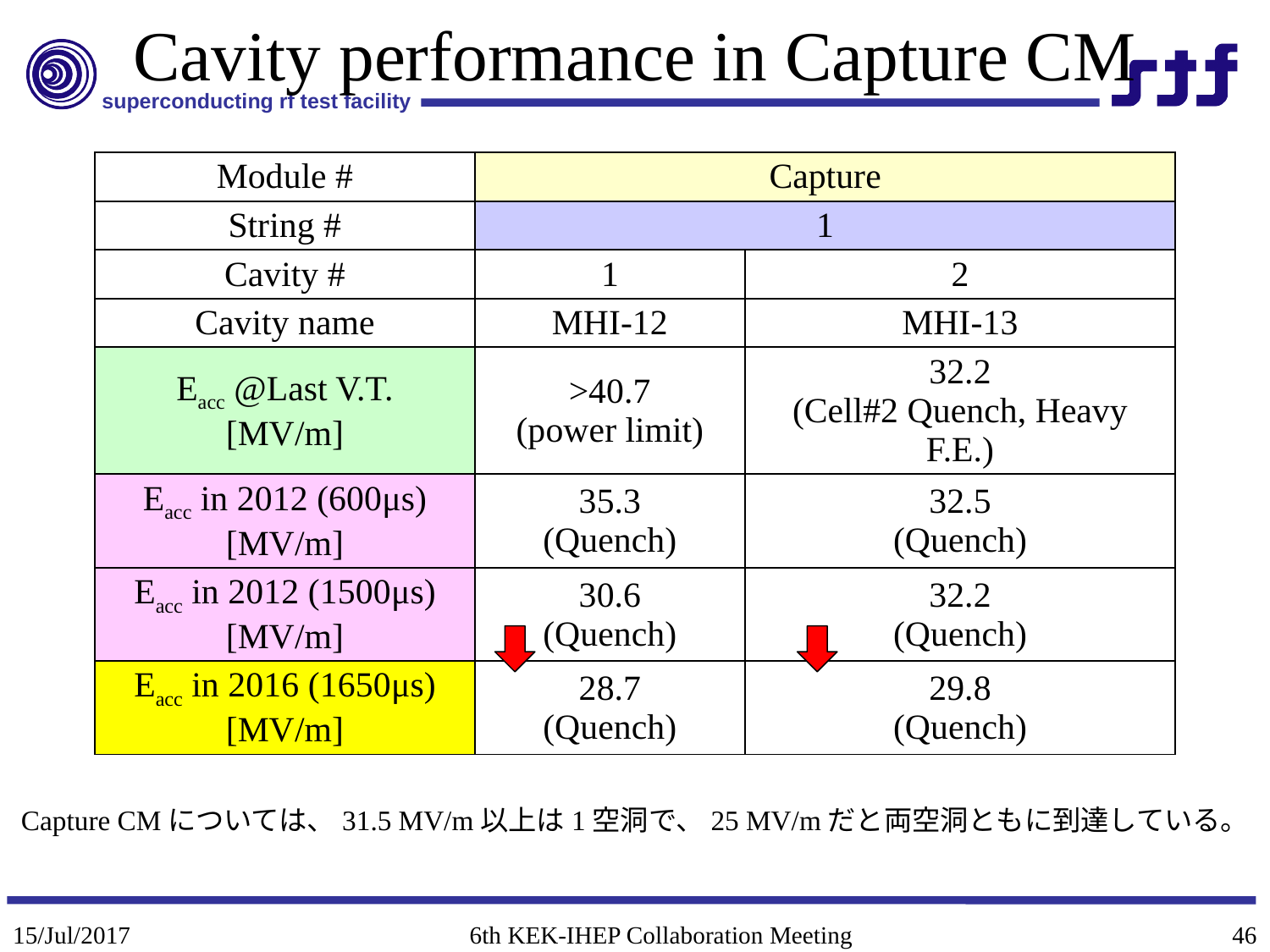

Cavity performance in Capture CM
| Module # | Capture |  |
| --- | --- | --- |
| String # | 1 |  |
| Cavity # | 1 | 2 |
| Cavity name | MHI-12 | MHI-13 |
| Eacc @Last V.T. [MV/m] | >40.7 (power limit) | 32.2 (Cell#2 Quench, Heavy F.E.) |
| Eacc in 2012 (600μs) [MV/m] | 35.3 (Quench) | 32.5 (Quench) |
| Eacc in 2012 (1500μs) [MV/m] | 30.6 (Quench) | 32.2 (Quench) |
| Eacc in 2016 (1650μs) [MV/m] | 28.7 (Quench) | 29.8 (Quench) |

Capture CMについては、31.5 MV/m以上は1空洞で、25 MV/mだと両空洞ともに到達している。
15/Jul/2017
6th KEK-IHEP Collaboration Meeting
46